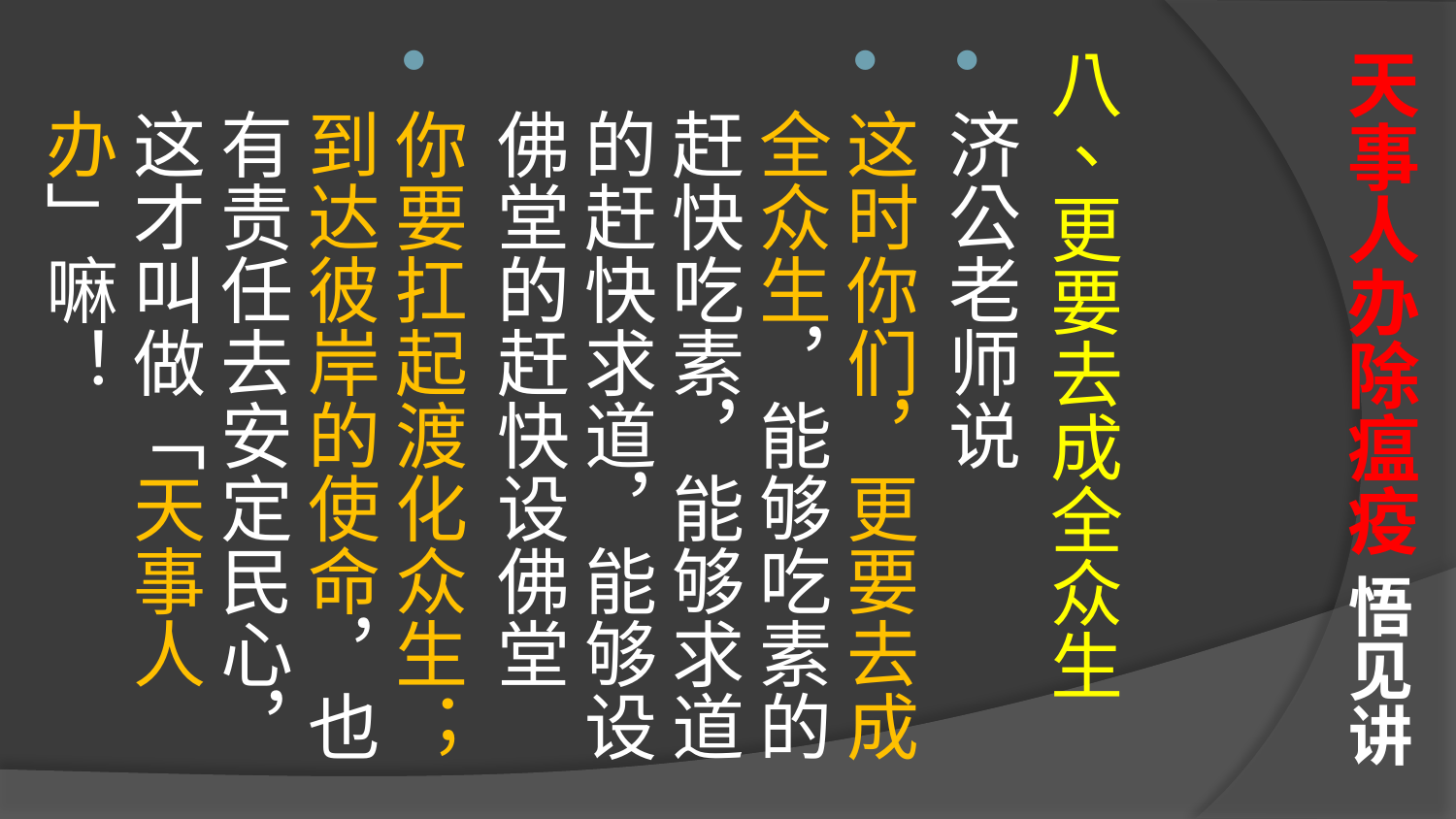

# 天事人办除瘟疫 悟见讲
八、更要去成全众生
济公老师说
这时你们，更要去成全众生，能够吃素的赶快吃素，能够求道的赶快求道，能够设佛堂的赶快设佛堂
你要扛起渡化众生；到达彼岸的使命，也有责任去安定民心，这才叫做「天事人办」嘛！